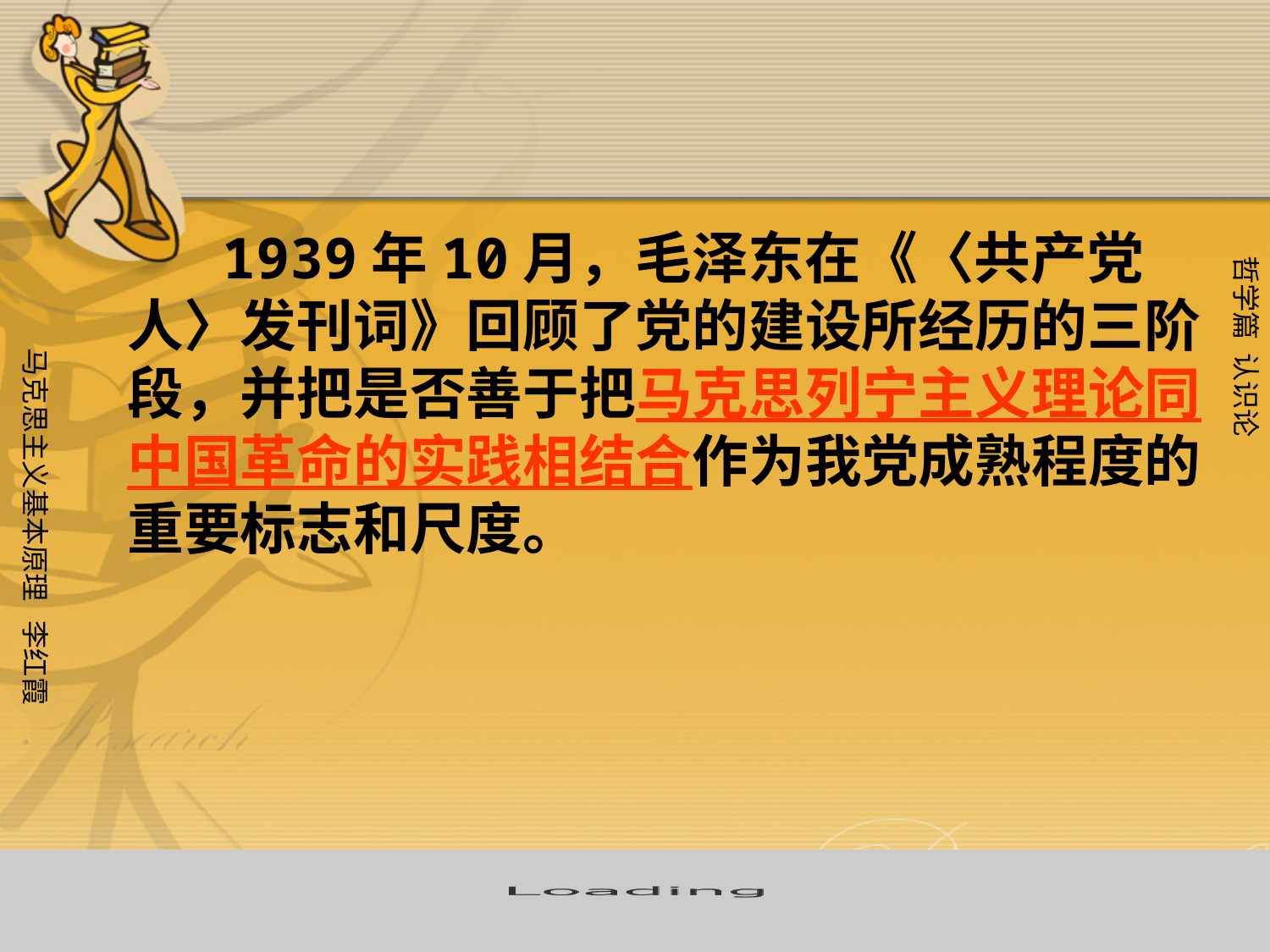

1939年10月，毛泽东在《〈共产党人〉发刊词》回顾了党的建设所经历的三阶段，并把是否善于把马克思列宁主义理论同中国革命的实践相结合作为我党成熟程度的重要标志和尺度。